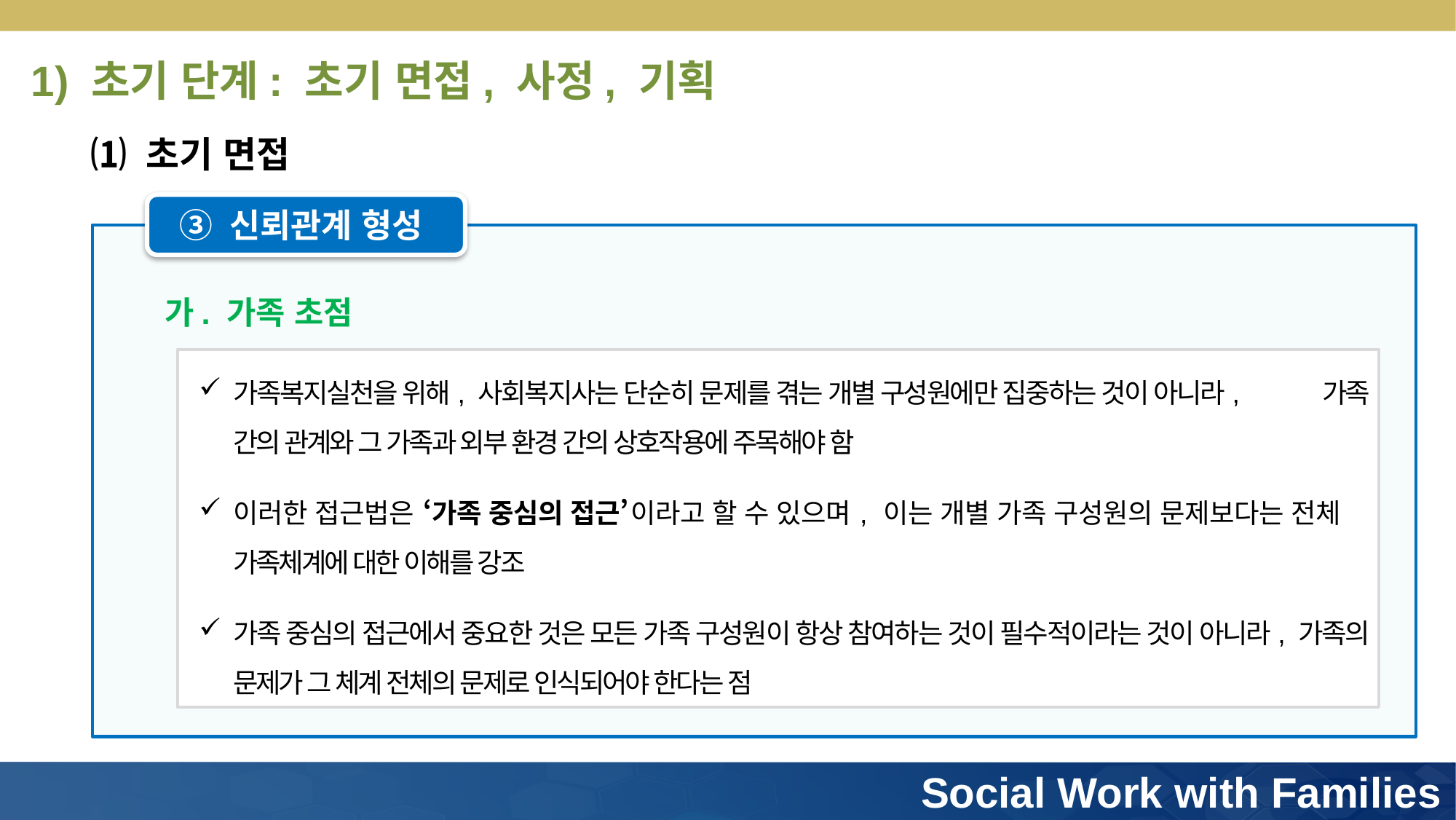

1) 초기 단계: 초기 면접, 사정, 기획
⑴ 초기 면접

③ 신뢰관계 형성

가. 가족 초점

가족복지실천을 위해, 사회복지사는 단순히 문제를 겪는 개별 구성원에만 집중하는 것이 아니라,             가족 간의 관계와 그 가족과 외부 환경 간의 상호작용에 주목해야 함

이러한 접근법은 ‘가족 중심의 접근’이라고 할 수 있으며, 이는 개별 가족 구성원의 문제보다는 전체     가족체계에 대한 이해를 강조

가족 중심의 접근에서 중요한 것은 모든 가족 구성원이 항상 참여하는 것이 필수적이라는 것이 아니라, 가족의 문제가 그 체계 전체의 문제로 인식되어야 한다는 점